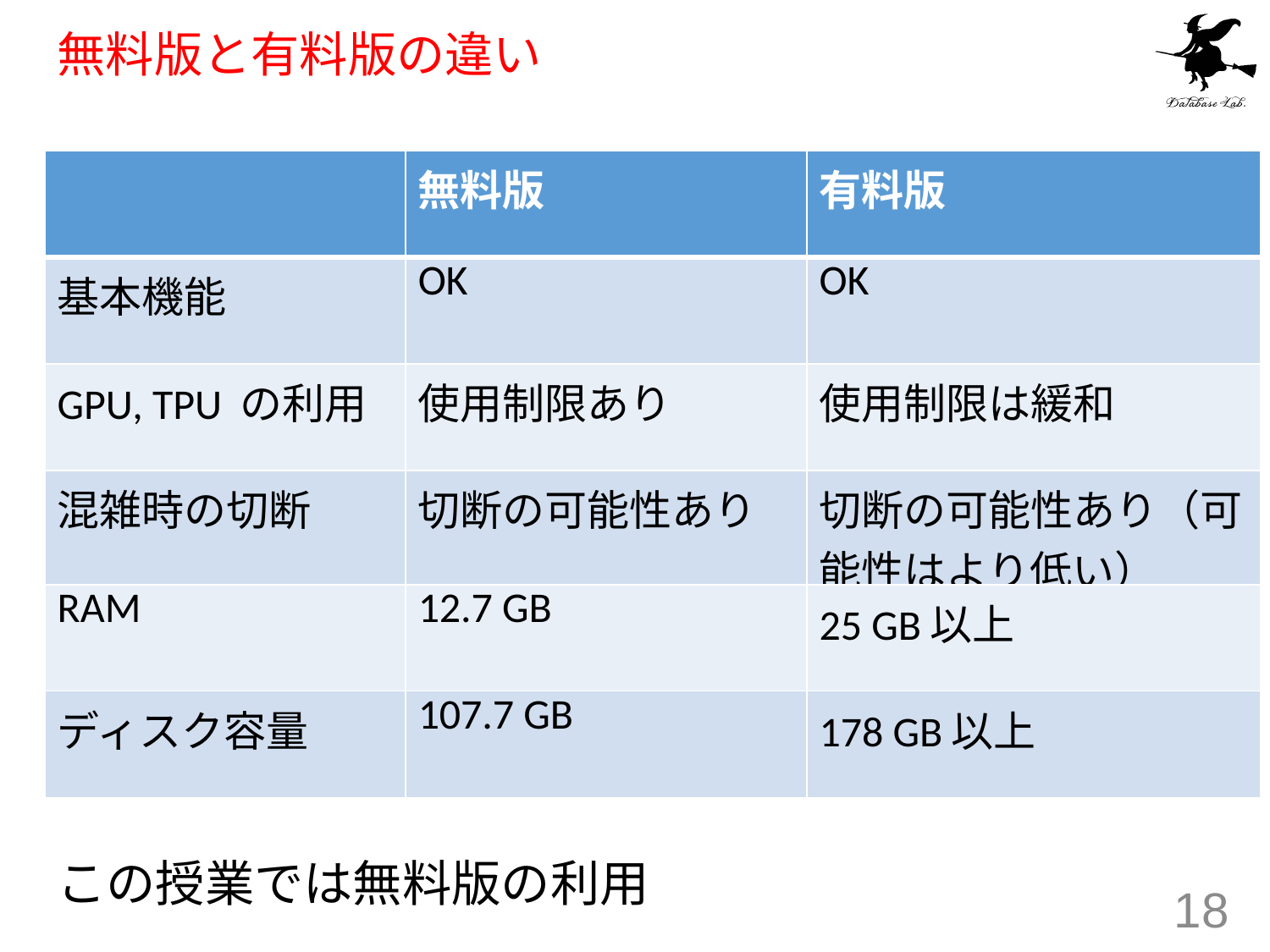

# 無料版と有料版の違い
|  | 無料版 | 有料版 |
| --- | --- | --- |
| 基本機能 | OK | OK |
| GPU, TPU の利用 | 使用制限あり | 使用制限は緩和 |
| 混雑時の切断 | 切断の可能性あり | 切断の可能性あり（可能性はより低い） |
| RAM | 12.7 GB | 25 GB以上 |
| ディスク容量 | 107.7 GB | 178 GB以上 |
この授業では無料版の利用
18